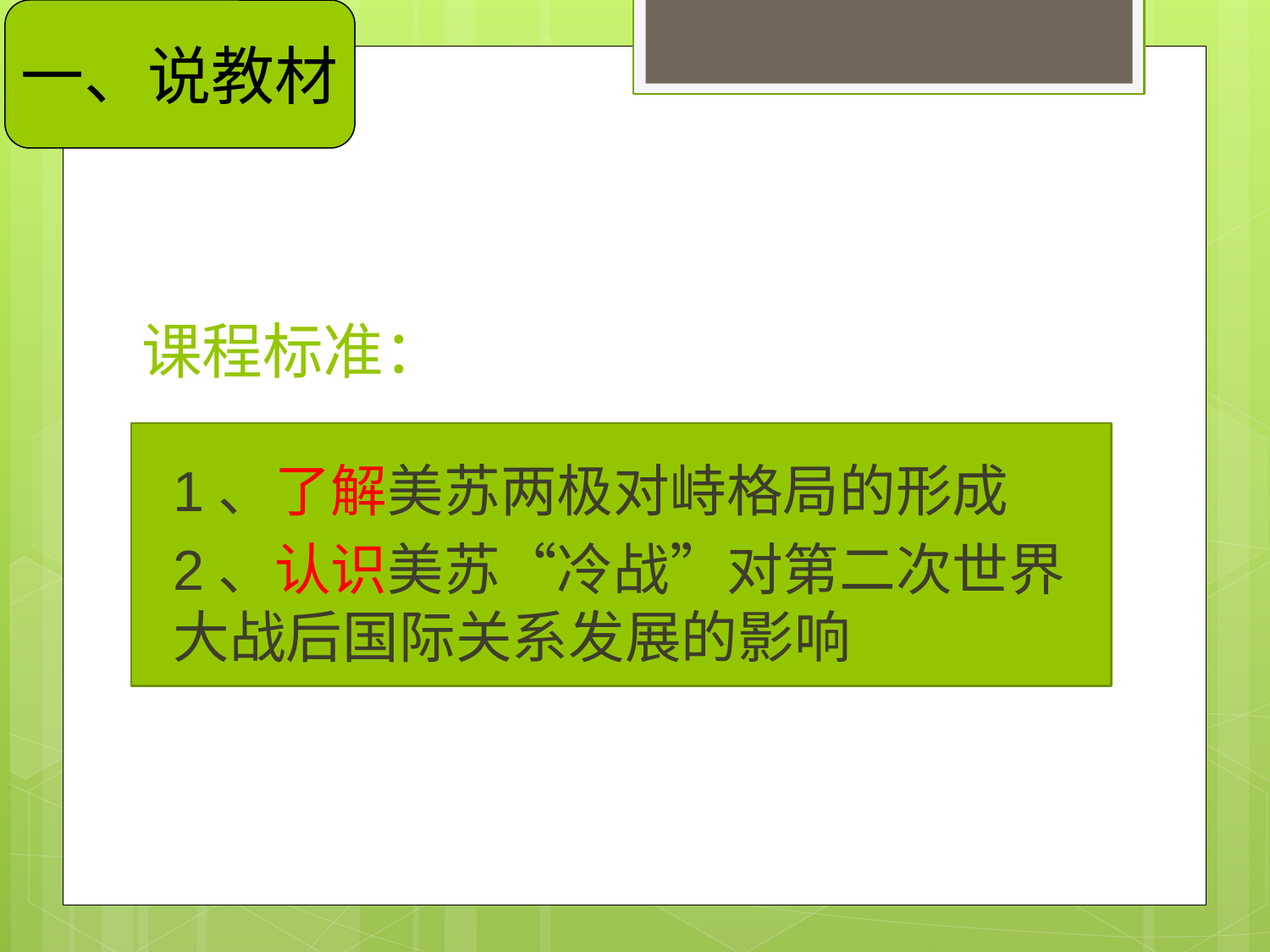

一、说教材
# 课程标准：

1、了解美苏两极对峙格局的形成
2、认识美苏“冷战”对第二次世界大战后国际关系发展的影响